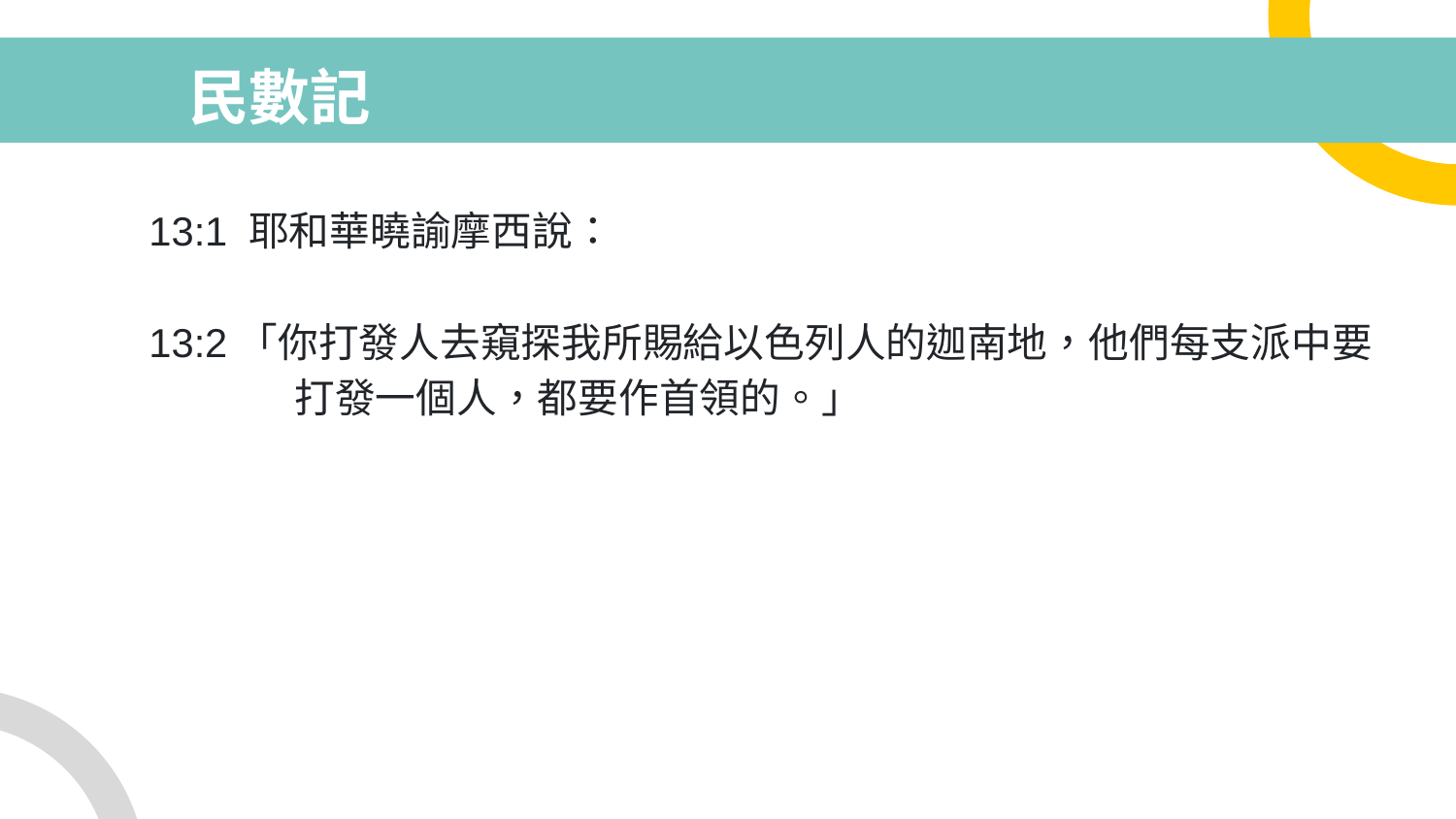

# 民數記
13:1 耶和華曉諭摩西說：

13:2「你打發人去窺探我所賜給以色列人的迦南地，他們每支派中要	打發一個人，都要作首領的。」